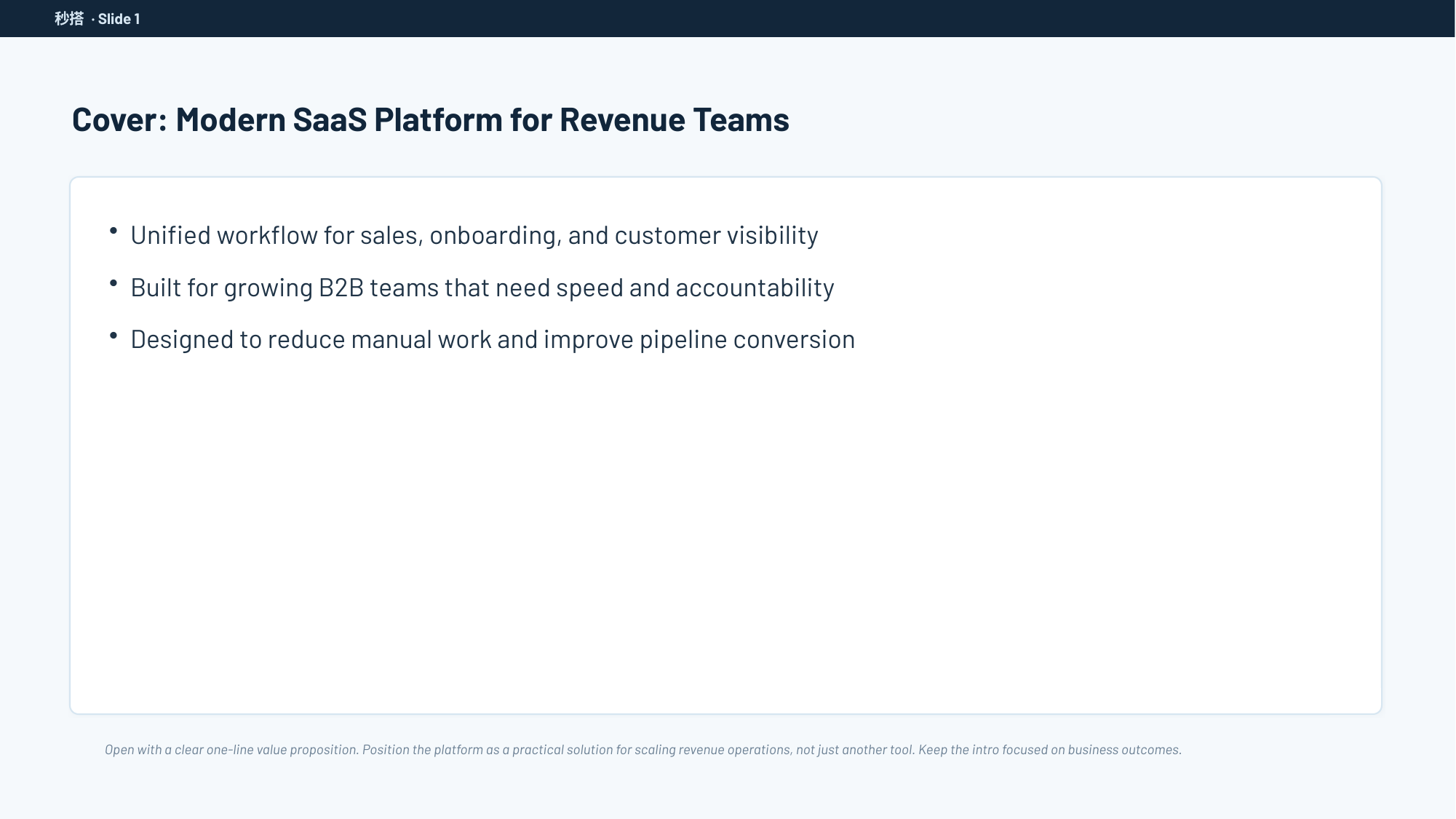

秒搭 · Slide 1
Cover: Modern SaaS Platform for Revenue Teams

Unified workflow for sales, onboarding, and customer visibility
Built for growing B2B teams that need speed and accountability
Designed to reduce manual work and improve pipeline conversion
Open with a clear one-line value proposition. Position the platform as a practical solution for scaling revenue operations, not just another tool. Keep the intro focused on business outcomes.